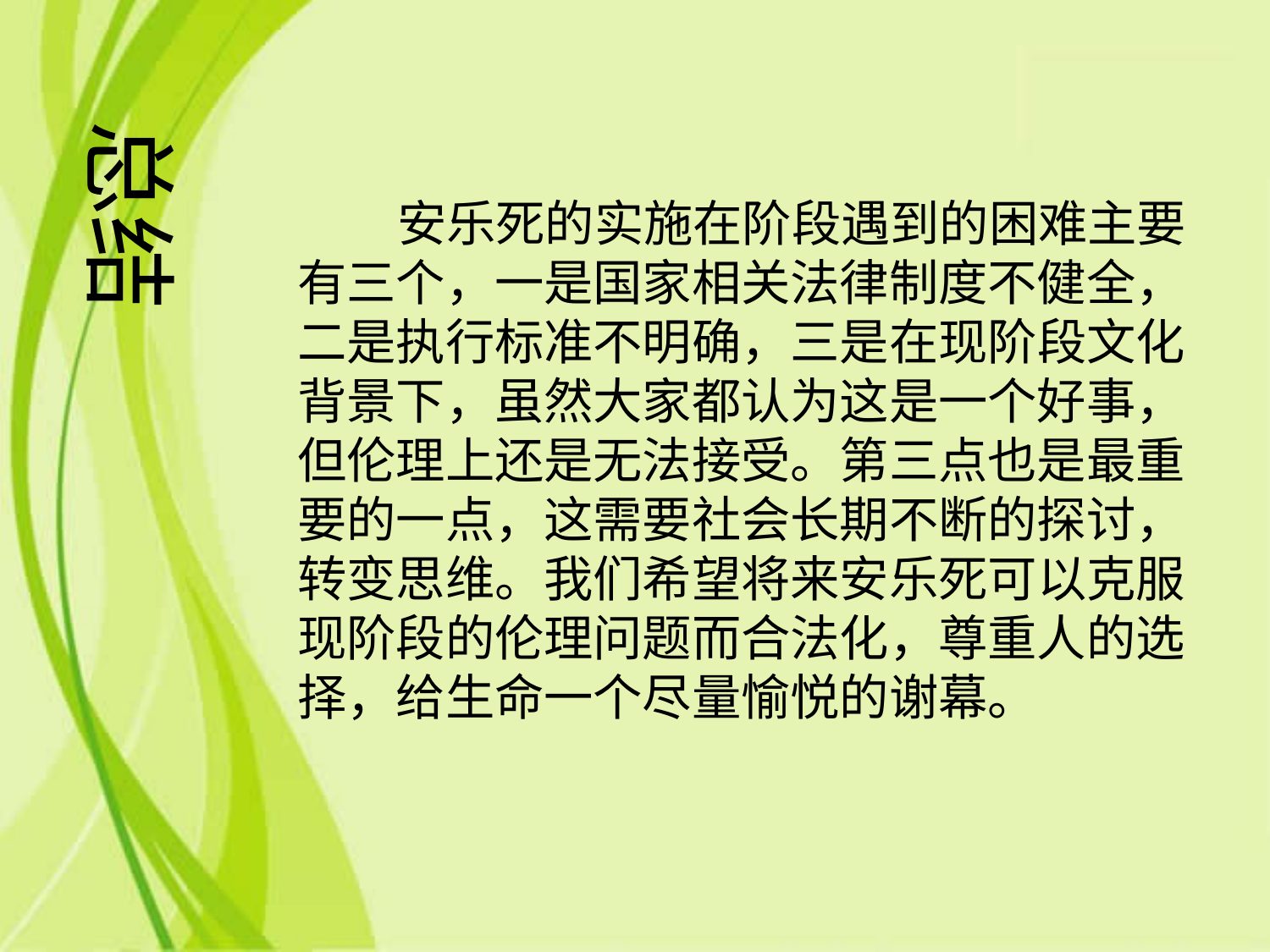

总结
        安乐死的实施在阶段遇到的困难主要有三个，一是国家相关法律制度不健全，二是执行标准不明确，三是在现阶段文化背景下，虽然大家都认为这是一个好事，但伦理上还是无法接受。第三点也是最重要的一点，这需要社会长期不断的探讨，转变思维。我们希望将来安乐死可以克服现阶段的伦理问题而合法化，尊重人的选择，给生命一个尽量愉悦的谢幕。